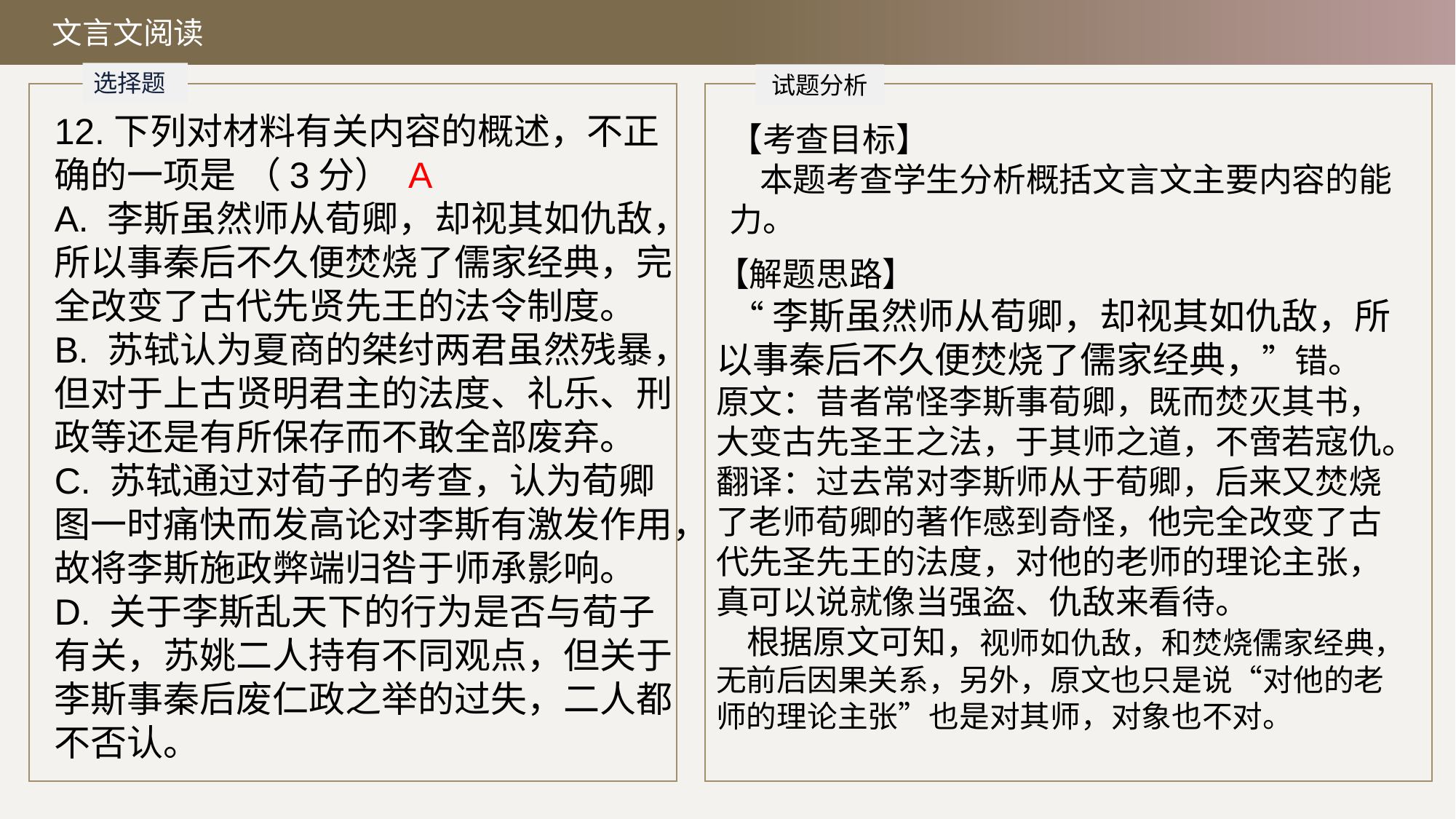

文言文阅读
选择题
试题分析

12.下列对材料有关内容的概述，不正确的一项是 （3分） A
A. 李斯虽然师从荀卿，却视其如仇敌，所以事秦后不久便焚烧了儒家经典，完全改变了古代先贤先王的法令制度。
B. 苏轼认为夏商的桀纣两君虽然残暴，但对于上古贤明君主的法度、礼乐、刑政等还是有所保存而不敢全部废弃。
C. 苏轼通过对荀子的考查，认为荀卿图一时痛快而发高论对李斯有激发作用，故将李斯施政弊端归咎于师承影响。
D. 关于李斯乱天下的行为是否与荀子有关，苏姚二人持有不同观点，但关于李斯事秦后废仁政之举的过失，二人都不否认。
【考查目标】
   本题考查学生分析概括文言文主要内容的能力。
【解题思路】
  “李斯虽然师从荀卿，却视其如仇敌，所以事秦后不久便焚烧了儒家经典，”错。
原文：昔者常怪李斯事荀卿，既而焚灭其书，大变古先圣王之法，于其师之道，不啻若寇仇。
翻译：过去常对李斯师从于荀卿，后来又焚烧了老师荀卿的著作感到奇怪，他完全改变了古代先圣先王的法度，对他的老师的理论主张，真可以说就像当强盗、仇敌来看待。
   根据原文可知，视师如仇敌，和焚烧儒家经典，无前后因果关系，另外，原文也只是说“对他的老师的理论主张”也是对其师，对象也不对。